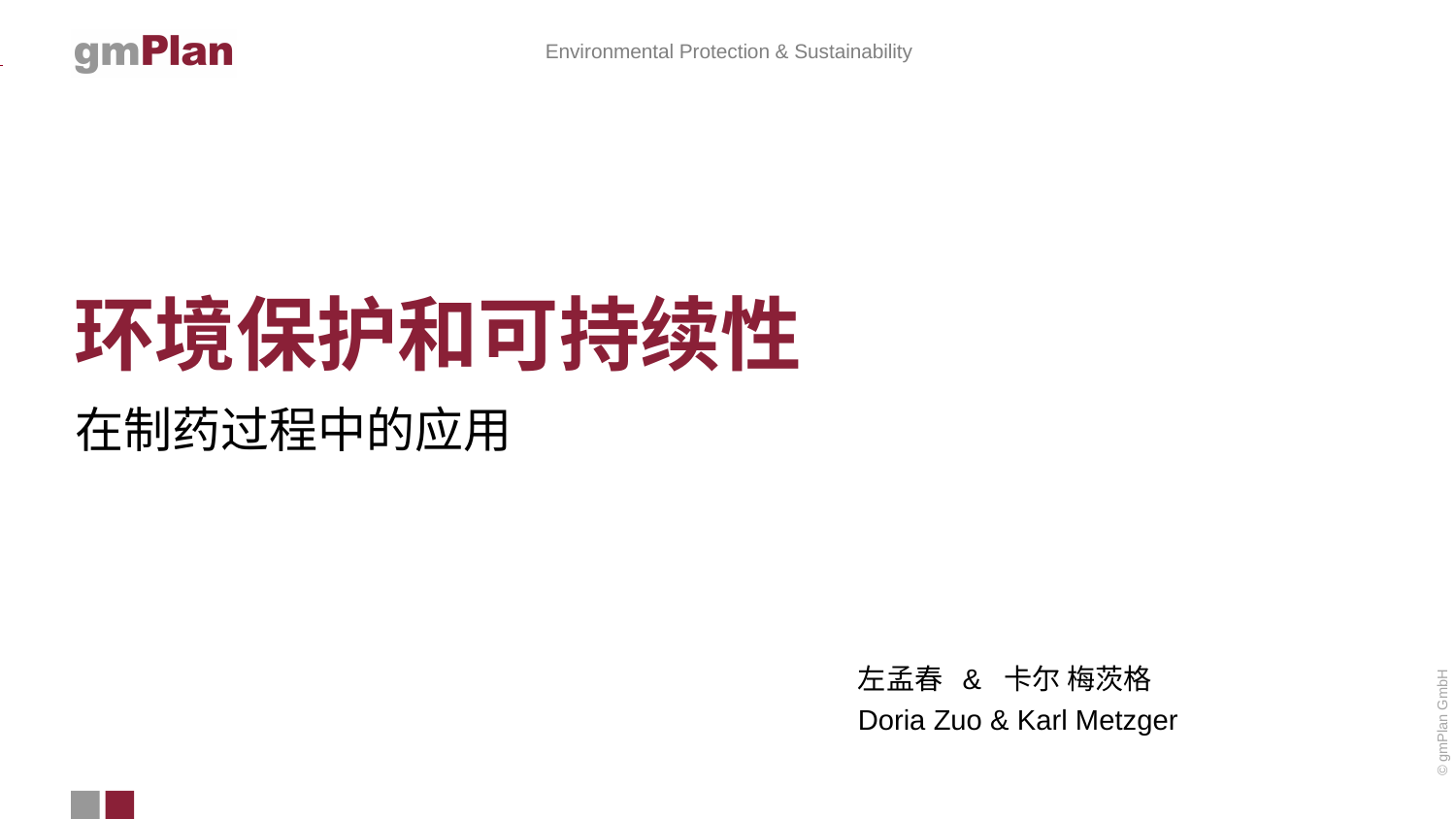

环境​保护和可持续性
在制药过程中的应用
左孟春  &  卡尔 梅茨格
Doria Zuo & Karl Metzger